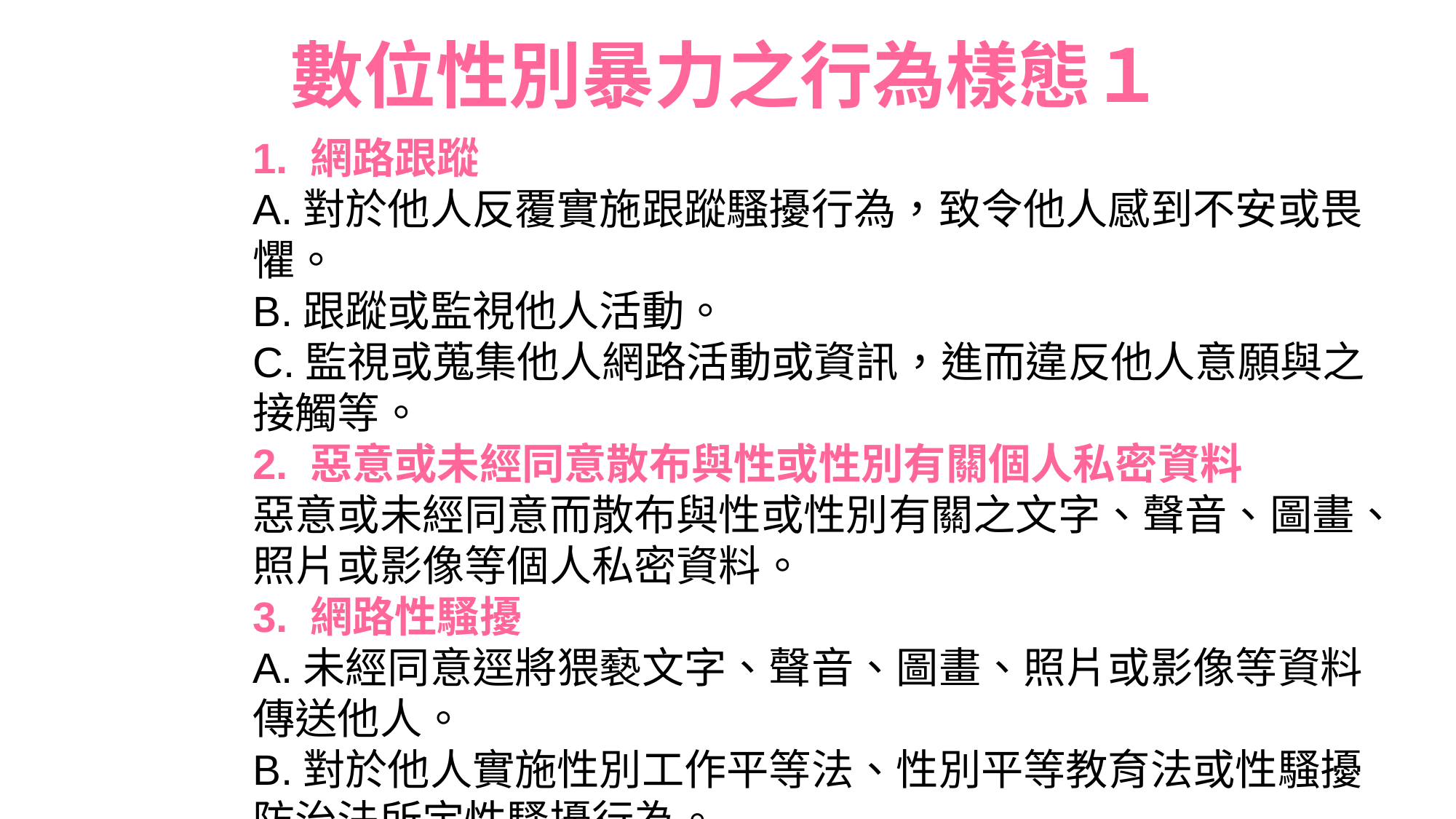

數位性別暴力之行為樣態１
1. 網路跟蹤
A.對於他人反覆實施跟蹤騷擾行為，致令他人感到不安或畏懼。
B.跟蹤或監視他人活動。
C.監視或蒐集他人網路活動或資訊，進而違反他人意願與之接觸等。
2. 惡意或未經同意散布與性或性別有關個人私密資料
惡意或未經同意而散布與性或性別有關之文字、聲音、圖畫、照片或影像等個人私密資料。
3. 網路性騷擾
A.未經同意逕將猥褻文字、聲音、圖畫、照片或影像等資料傳送他人。
B.對於他人實施性別工作平等法、性別平等教育法或性騷擾防治法所定性騷擾行為。